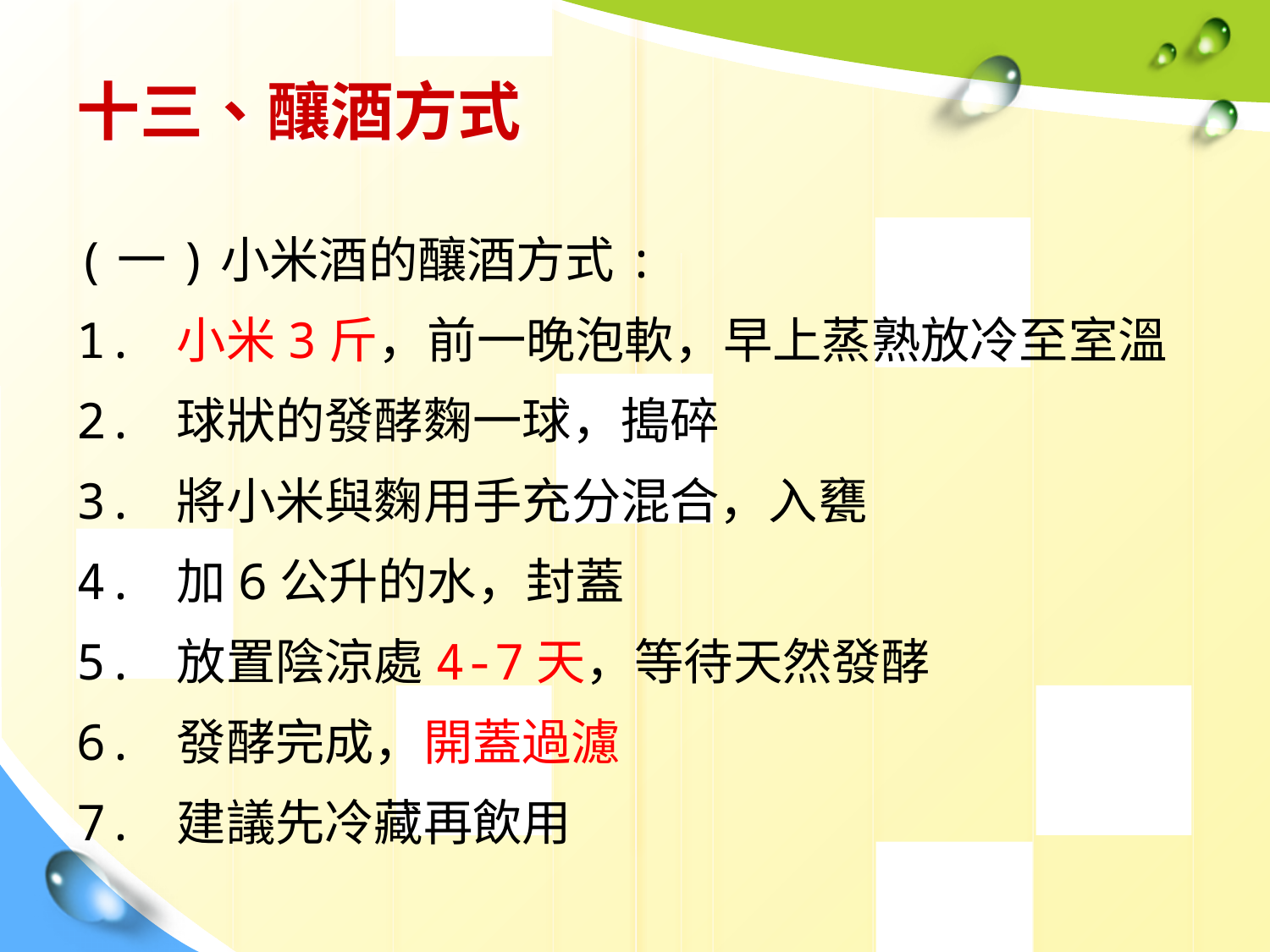

# 十三、釀酒方式
(一)小米酒的釀酒方式:
1. 小米3斤，前一晚泡軟，早上蒸熟放冷至室溫
2. 球狀的發酵麴一球，搗碎
3. 將小米與麴用手充分混合，入甕
4. 加6公升的水，封蓋
5. 放置陰涼處4-7天，等待天然發酵
6. 發酵完成，開蓋過濾
7. 建議先冷藏再飲用